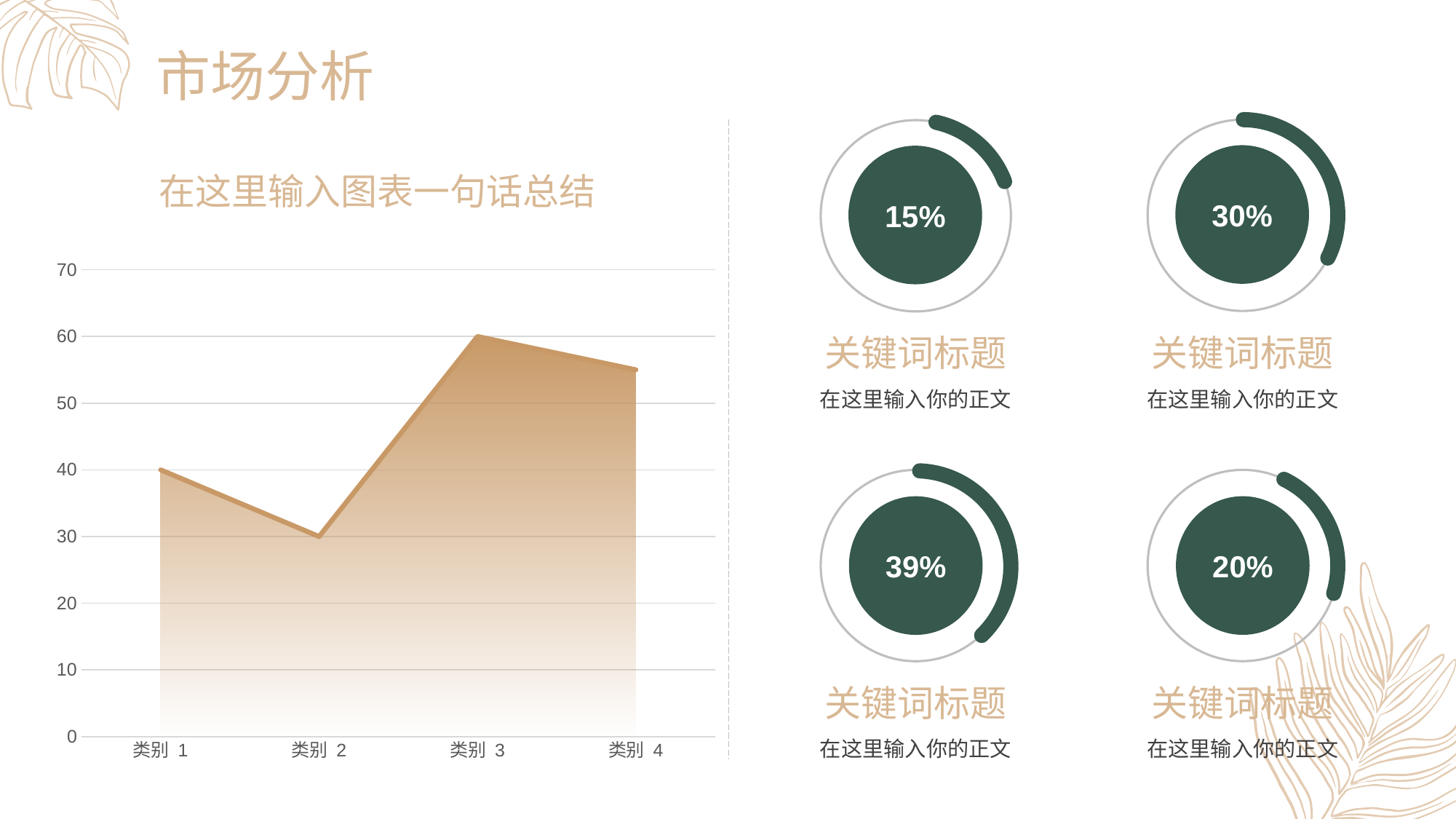

# 市场分析

30%

15%
在这里输入图表一句话总结

### Chart

| Category | 系列 2 | 系列 1 |
|---|---|---|
| 类别 1 | 40.0 | 40.0 |
| 类别 2 | 30.0 | 30.0 |
| 类别 3 | 60.0 | 60.0 |
| 类别 4 | 55.0 | 55.0 |
关键词标题
关键词标题
在这里输入你的正文
在这里输入你的正文

20%

39%
关键词标题
关键词标题
在这里输入你的正文
在这里输入你的正文